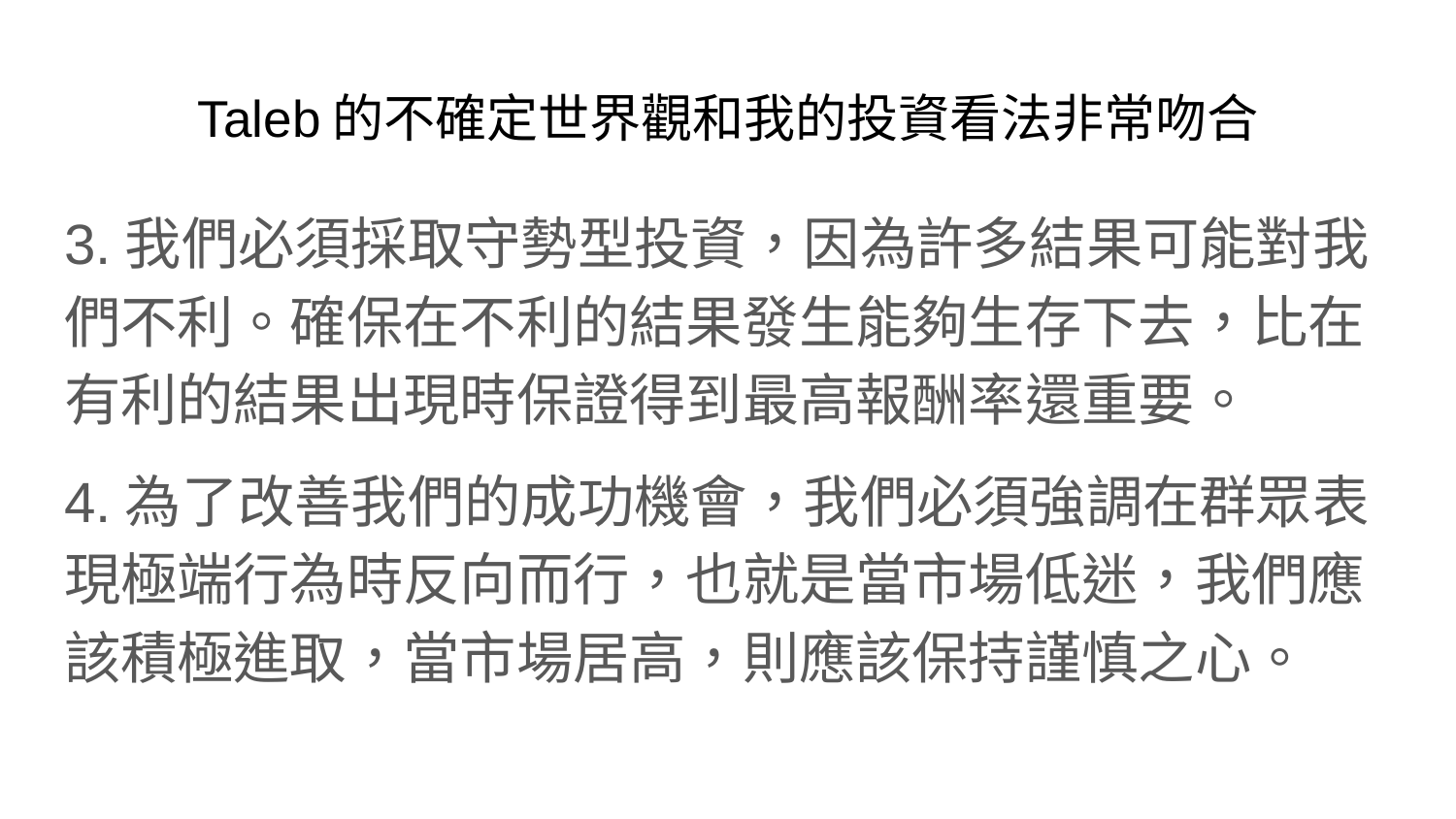

# Taleb的不確定世界觀和我的投資看法非常吻合

3.我們必須採取守勢型投資，因為許多結果可能對我們不利。確保在不利的結果發生能夠生存下去，比在有利的結果出現時保證得到最高報酬率還重要。
4.為了改善我們的成功機會，我們必須強調在群眾表現極端行為時反向而行，也就是當市場低迷，我們應該積極進取，當市場居高，則應該保持謹慎之心。